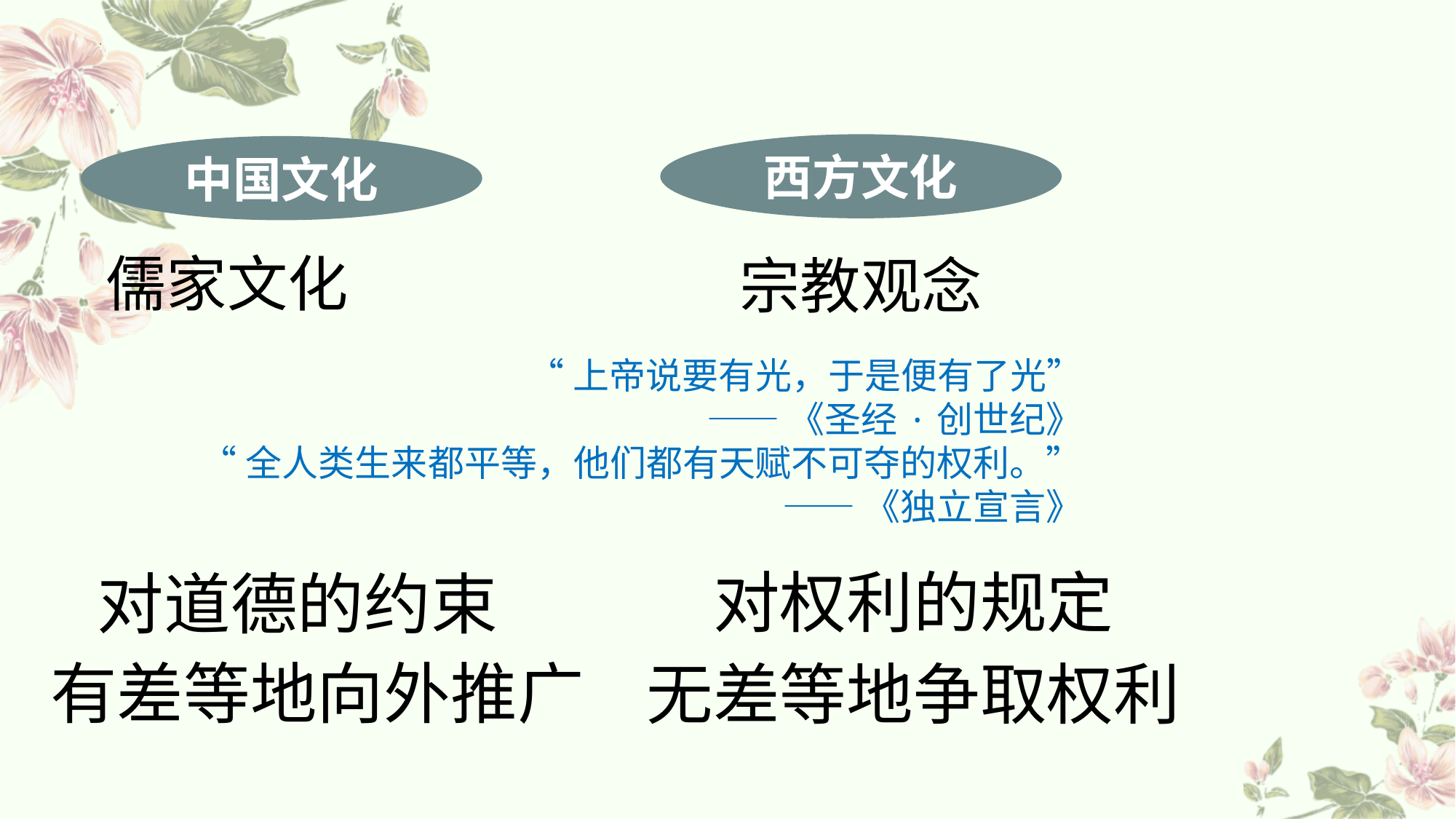

西方文化
中国文化
儒家文化
宗教观念

“上帝说要有光，于是便有了光”
——《圣经·创世纪》
“全人类生来都平等，他们都有天赋不可夺的权利。”
——《独立宣言》
对权利的规定
对道德的约束
有差等地向外推广
无差等地争取权利